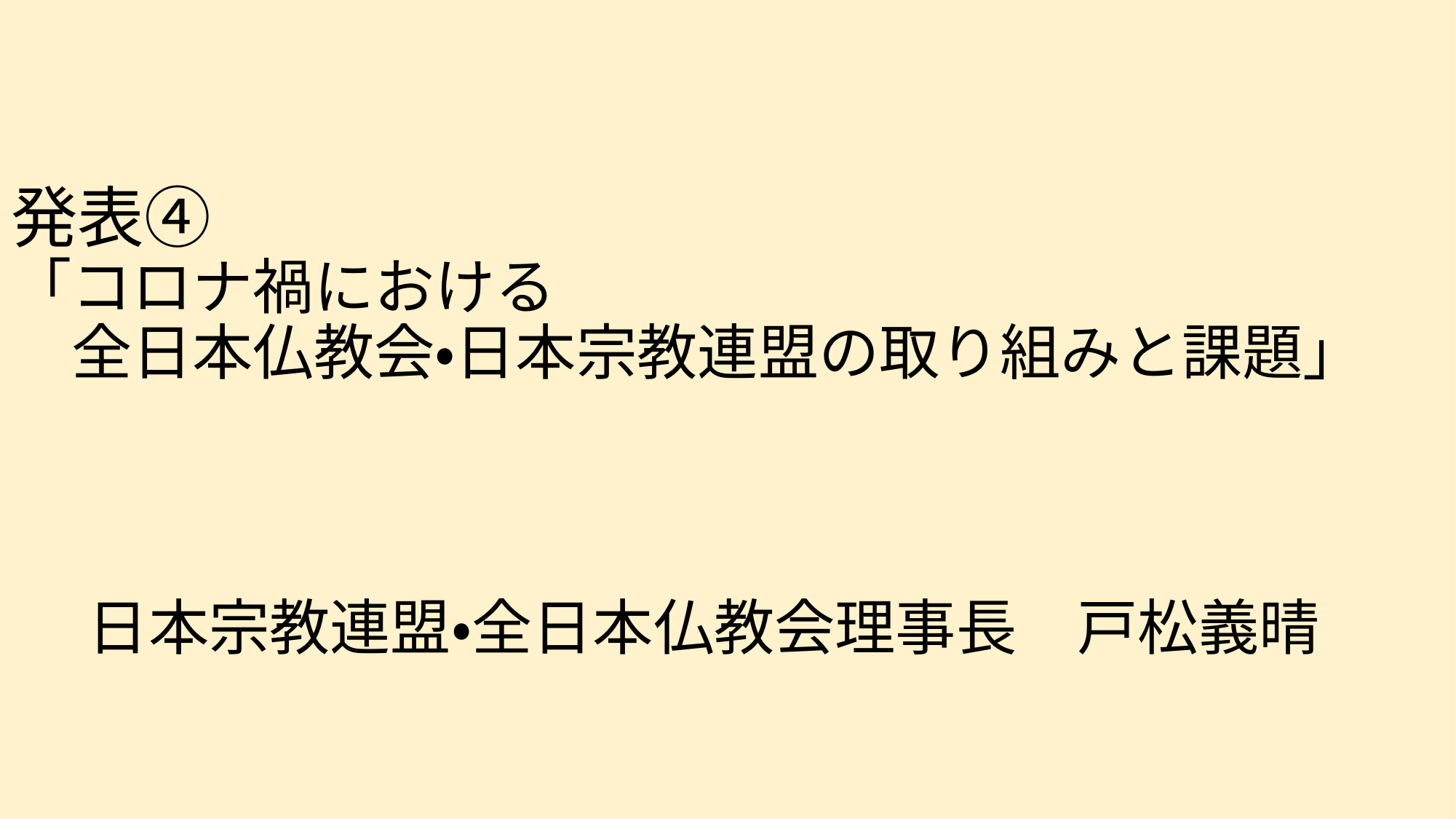

# 発表④ 「コロナ禍における 　全日本仏教会・日本宗教連盟の取り組みと課題」
日本宗教連盟・全日本仏教会理事長　戸松義晴